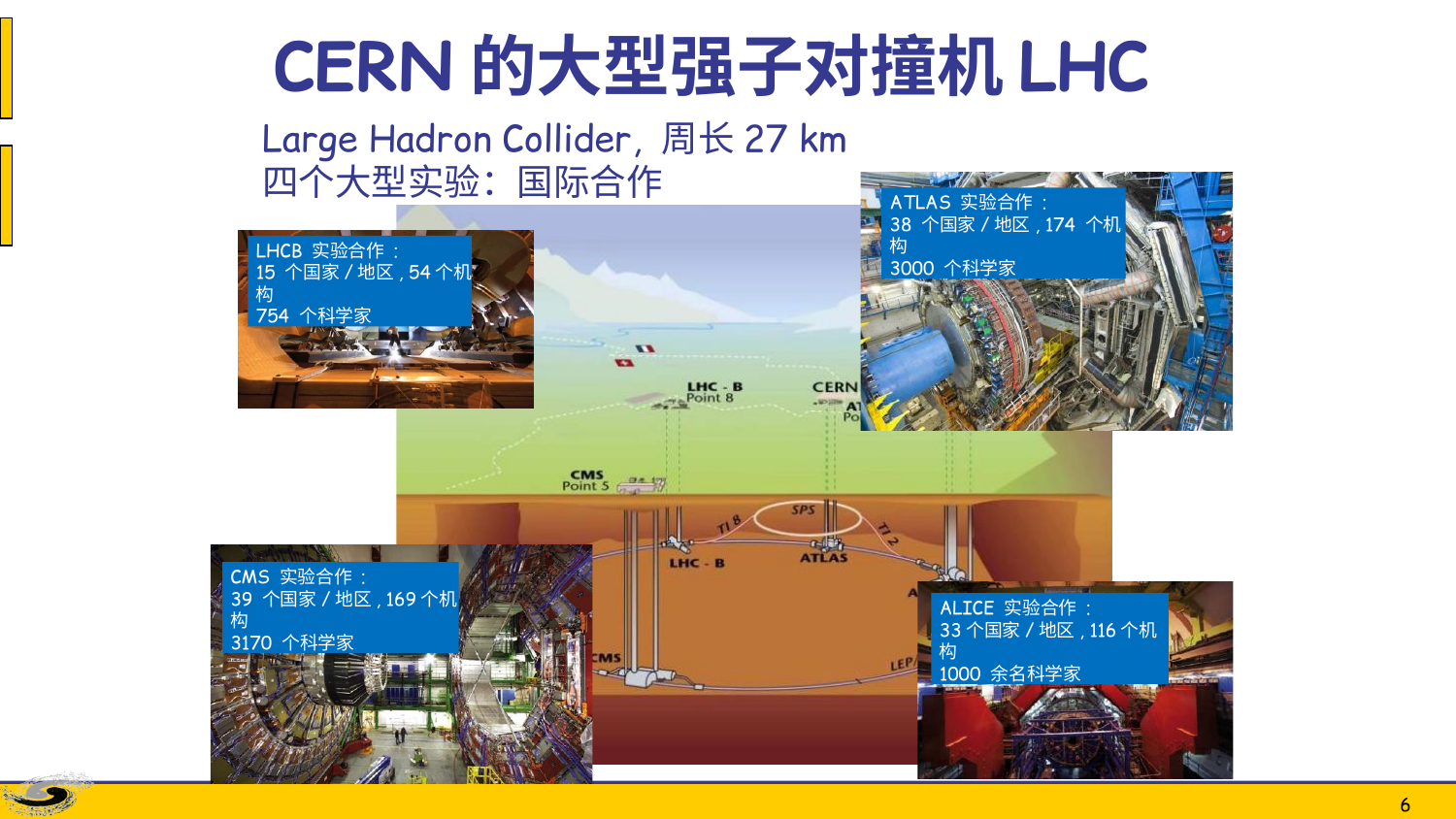

CERN的大型强子对撞机LHC
# Large Hadron Collider, 周长27 km 四个大型实验：国际合作

ATLAS 实验合作 :
38 个国家/地区, 174 个机构
3000 个科学家

LHCB 实验合作 :
15 个国家/地区, 54个机构
754 个科学家

CMS 实验合作 :
39 个国家/地区, 169个机构
3170 个科学家

ALICE 实验合作 :
33个国家/地区, 116个机构
1000 余名科学家

31 March 2017